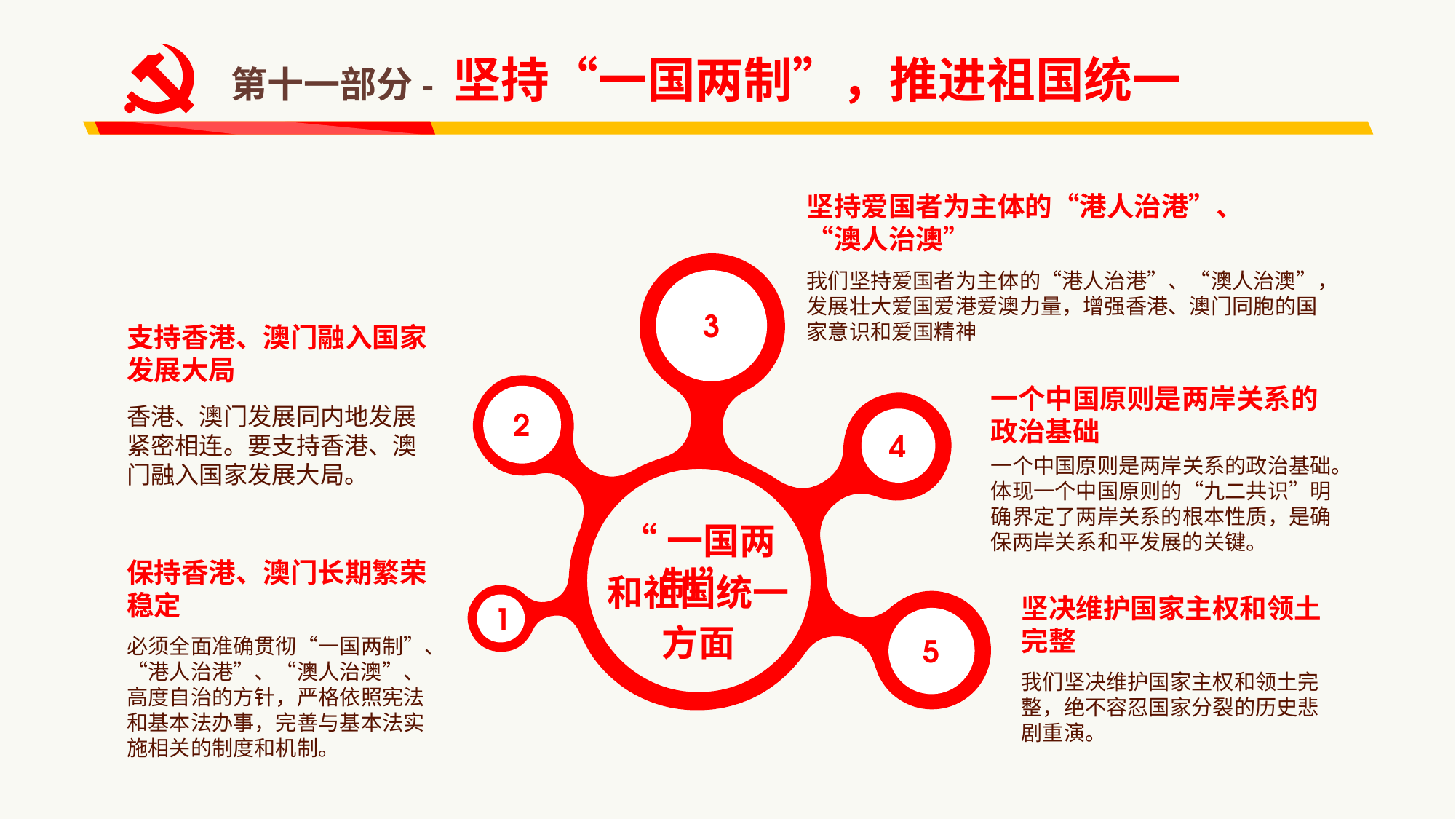

第十一部分- 坚持“一国两制”，推进祖国统一
坚持爱国者为主体的“港人治港”、“澳人治澳”
我们坚持爱国者为主体的“港人治港”、“澳人治澳”，发展壮大爱国爱港爱澳力量，增强香港、澳门同胞的国家意识和爱国精神

3
支持香港、澳门融入国家发展大局
香港、澳门发展同内地发展紧密相连。要支持香港、澳门融入国家发展大局。
一个中国原则是两岸关系的政治基础
一个中国原则是两岸关系的政治基础。体现一个中国原则的“九二共识”明确界定了两岸关系的根本性质，是确保两岸关系和平发展的关键。
2
4
“一国两制”
和祖国统一
方面
保持香港、澳门长期繁荣稳定
必须全面准确贯彻“一国两制”、“港人治港”、“澳人治澳”、高度自治的方针，严格依照宪法和基本法办事，完善与基本法实施相关的制度和机制。
坚决维护国家主权和领土完整
我们坚决维护国家主权和领土完整，绝不容忍国家分裂的历史悲剧重演。
1
5
延时符（正式讲课时请删除）